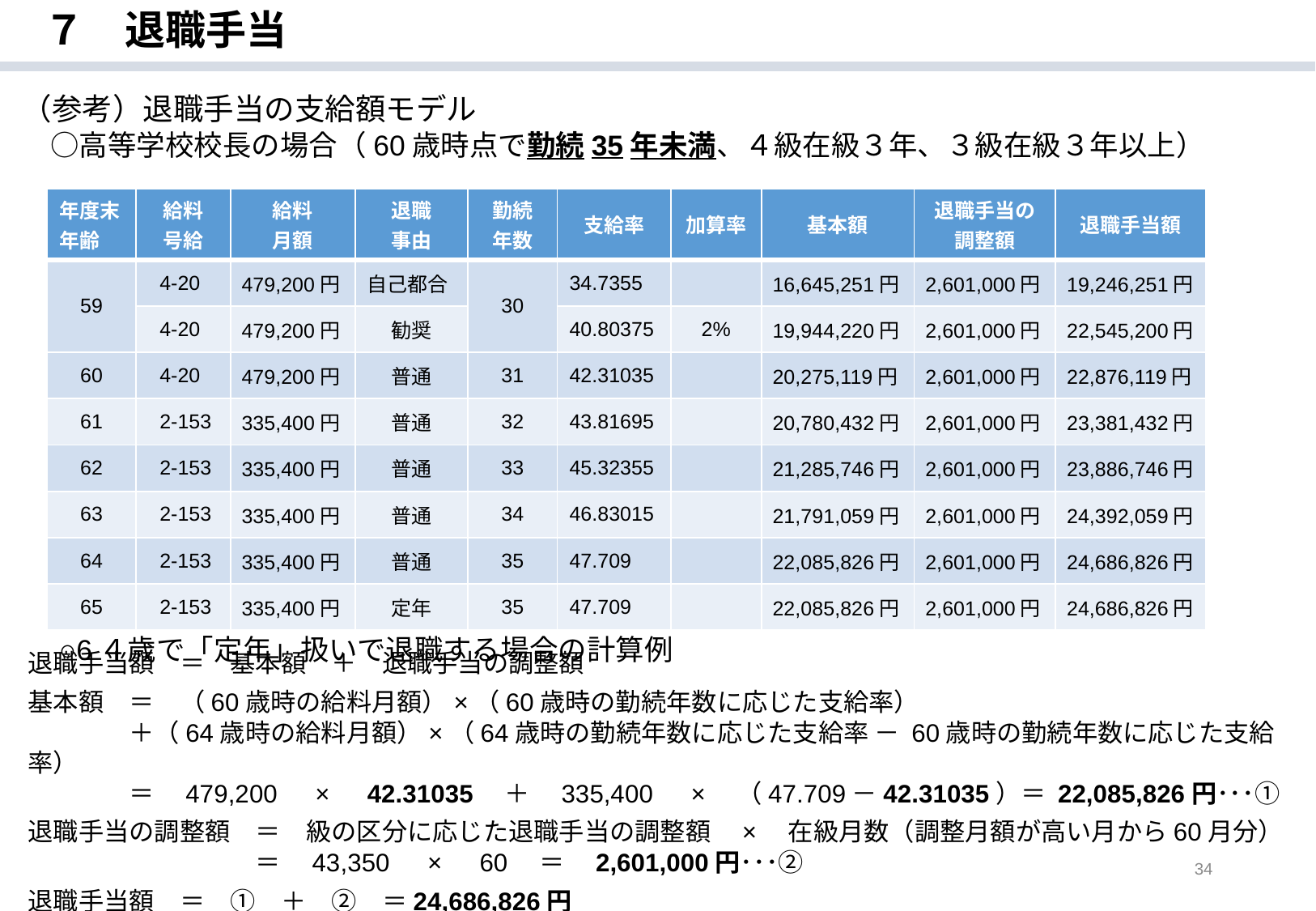

７　退職手当

（参考）退職手当の支給額モデル
　○高等学校校長の場合（60歳時点で勤続35年未満、４級在級３年、３級在級３年以上）
| 年度末年齢 | 給料 号給 | 給料 月額 | 退職 事由 | 勤続 年数 | 支給率 | 加算率 | 基本額 | 退職手当の調整額 | 退職手当額 |
| --- | --- | --- | --- | --- | --- | --- | --- | --- | --- |
| 59 | 4-20 | 479,200円 | 自己都合 | 30 | 34.7355 |  | 16,645,251円 | 2,601,000円 | 19,246,251円 |
|  | 4-20 | 479,200円 | 勧奨 |  | 40.80375 | 2% | 19,944,220円 | 2,601,000円 | 22,545,200円 |
| 60 | 4-20 | 479,200円 | 普通 | 31 | 42.31035 |  | 20,275,119円 | 2,601,000円 | 22,876,119円 |
| 61 | 2-153 | 335,400円 | 普通 | 32 | 43.81695 |  | 20,780,432円 | 2,601,000円 | 23,381,432円 |
| 62 | 2-153 | 335,400円 | 普通 | 33 | 45.32355 |  | 21,285,746円 | 2,601,000円 | 23,886,746円 |
| 63 | 2-153 | 335,400円 | 普通 | 34 | 46.83015 |  | 21,791,059円 | 2,601,000円 | 24,392,059円 |
| 64 | 2-153 | 335,400円 | 普通 | 35 | 47.709 |  | 22,085,826円 | 2,601,000円 | 24,686,826円 |
| 65 | 2-153 | 335,400円 | 定年 | 35 | 47.709 |  | 22,085,826円 | 2,601,000円 | 24,686,826円 |
○6４歳で「定年」扱いで退職する場合の計算例
退職手当額　＝　基本額　＋　退職手当の調整額

基本額　＝　（60歳時の給料月額）×（60歳時の勤続年数に応じた支給率）
　　　　＋（64歳時の給料月額）×（64歳時の勤続年数に応じた支給率 － 60歳時の勤続年数に応じた支給率）
　　　　＝　479,200　×　42.31035　＋　335,400　×　（47.709－42.31035）＝ 22,085,826円･･･①

退職手当の調整額　＝　級の区分に応じた退職手当の調整額　×　在級月数（調整月額が高い月から60月分）
　　　　　　　　　＝　43,350　×　60　＝　2,601,000円･･･②

退職手当額　＝　①　＋　②　＝24,686,826円
34